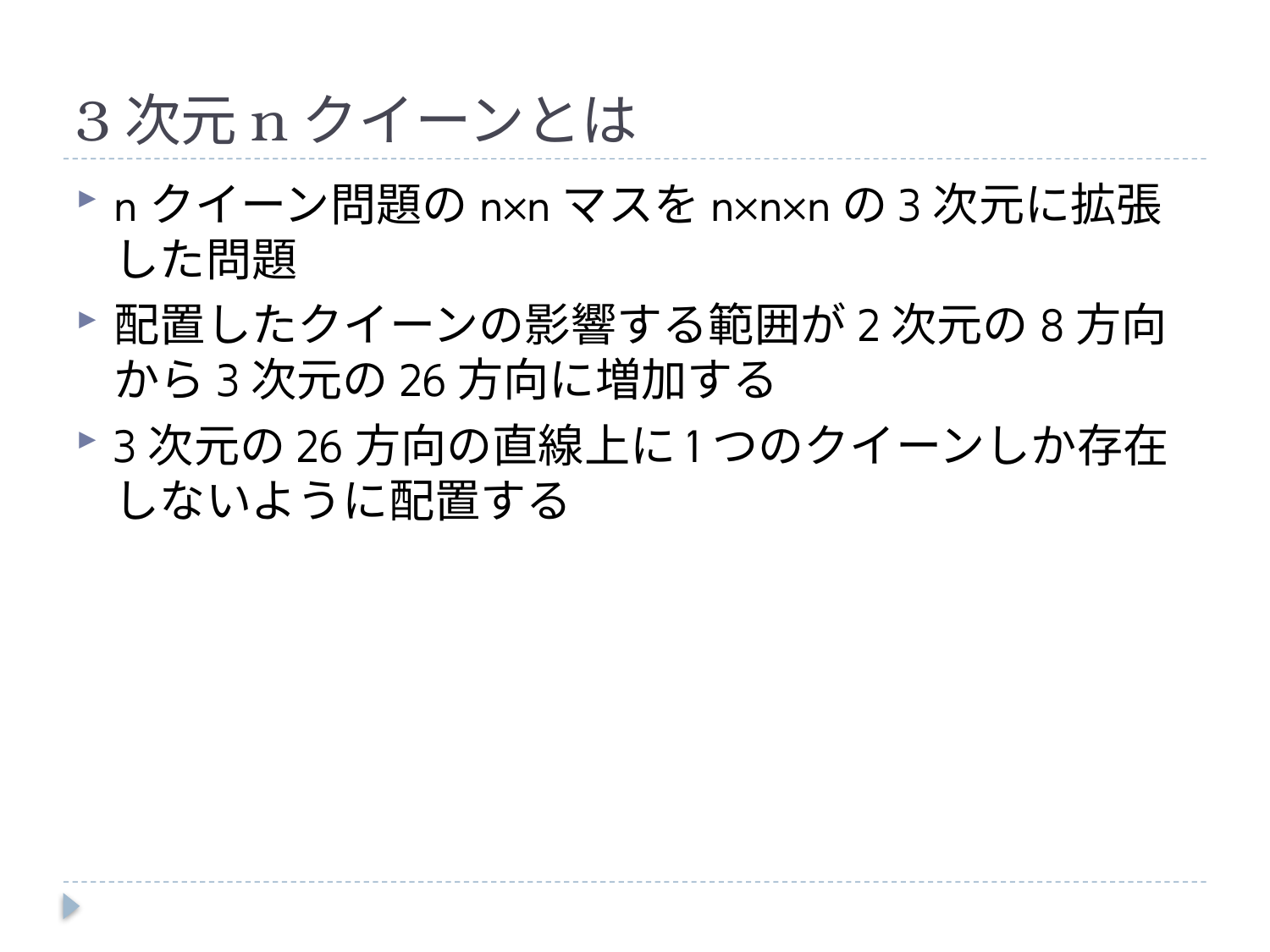

# 3次元nクイーンとは
nクイーン問題のn×nマスをn×n×nの3次元に拡張した問題
配置したクイーンの影響する範囲が2次元の8方向から3次元の26方向に増加する
3次元の26方向の直線上に1つのクイーンしか存在しないように配置する